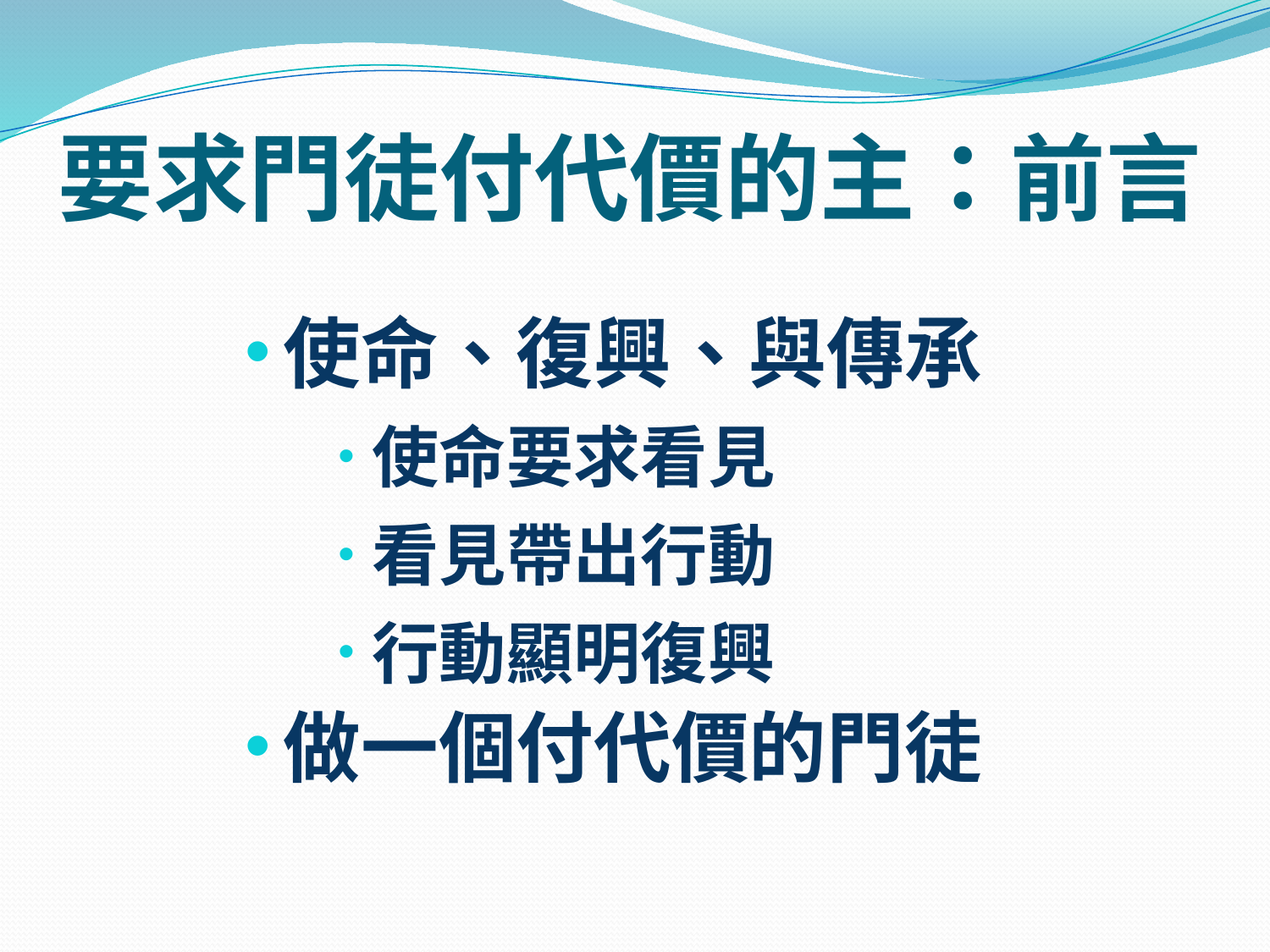

# 要求門徒付代價的主：前言
使命、復興、與傳承
使命要求看見
看見帶出行動
行動顯明復興
做一個付代價的門徒